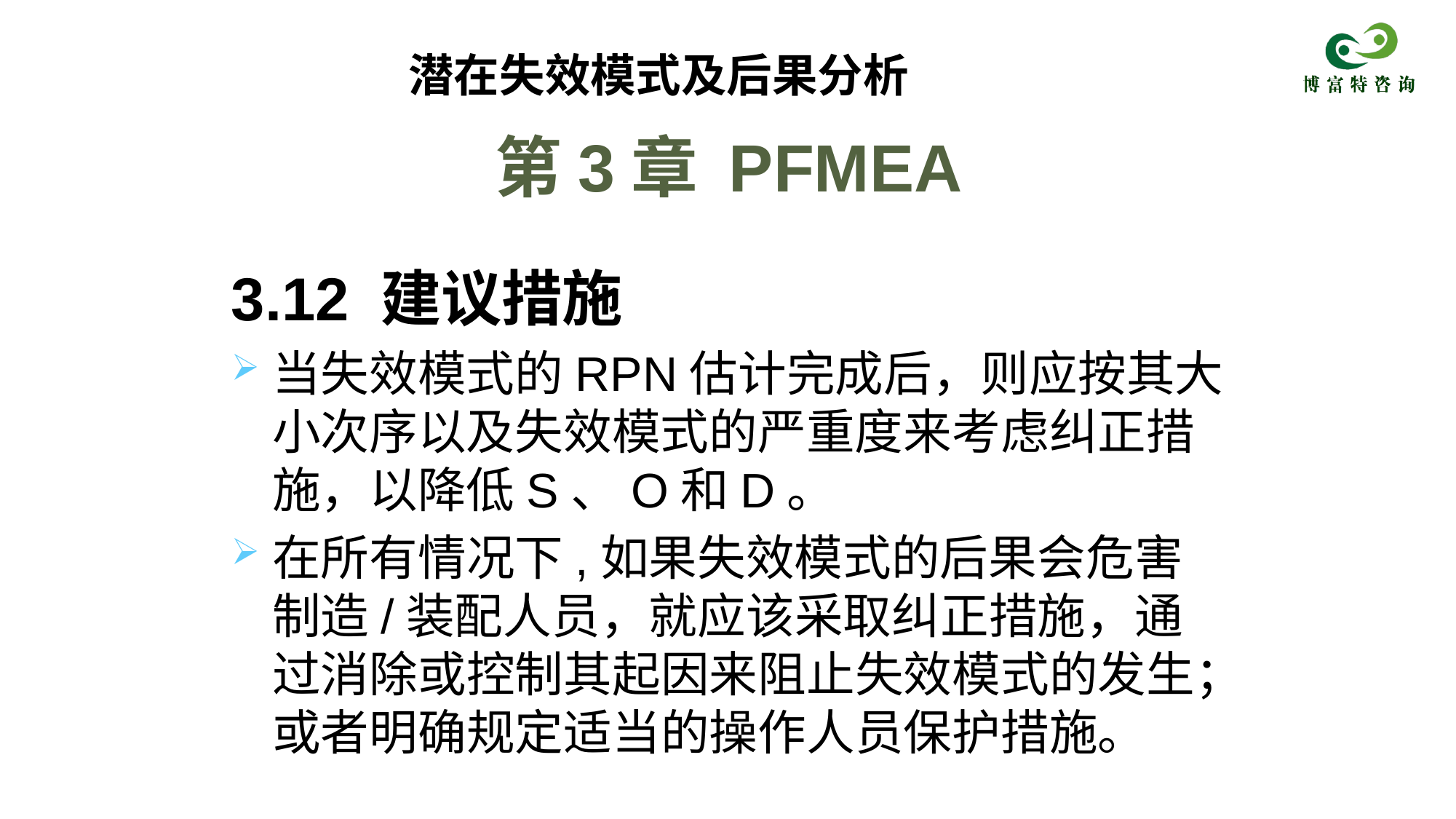

潜在失效模式及后果分析
# 第3章 PFMEA
3.12 建议措施
当失效模式的RPN估计完成后，则应按其大小次序以及失效模式的严重度来考虑纠正措施，以降低S、O和D。
在所有情况下,如果失效模式的后果会危害制造/装配人员，就应该采取纠正措施，通过消除或控制其起因来阻止失效模式的发生；或者明确规定适当的操作人员保护措施。
70